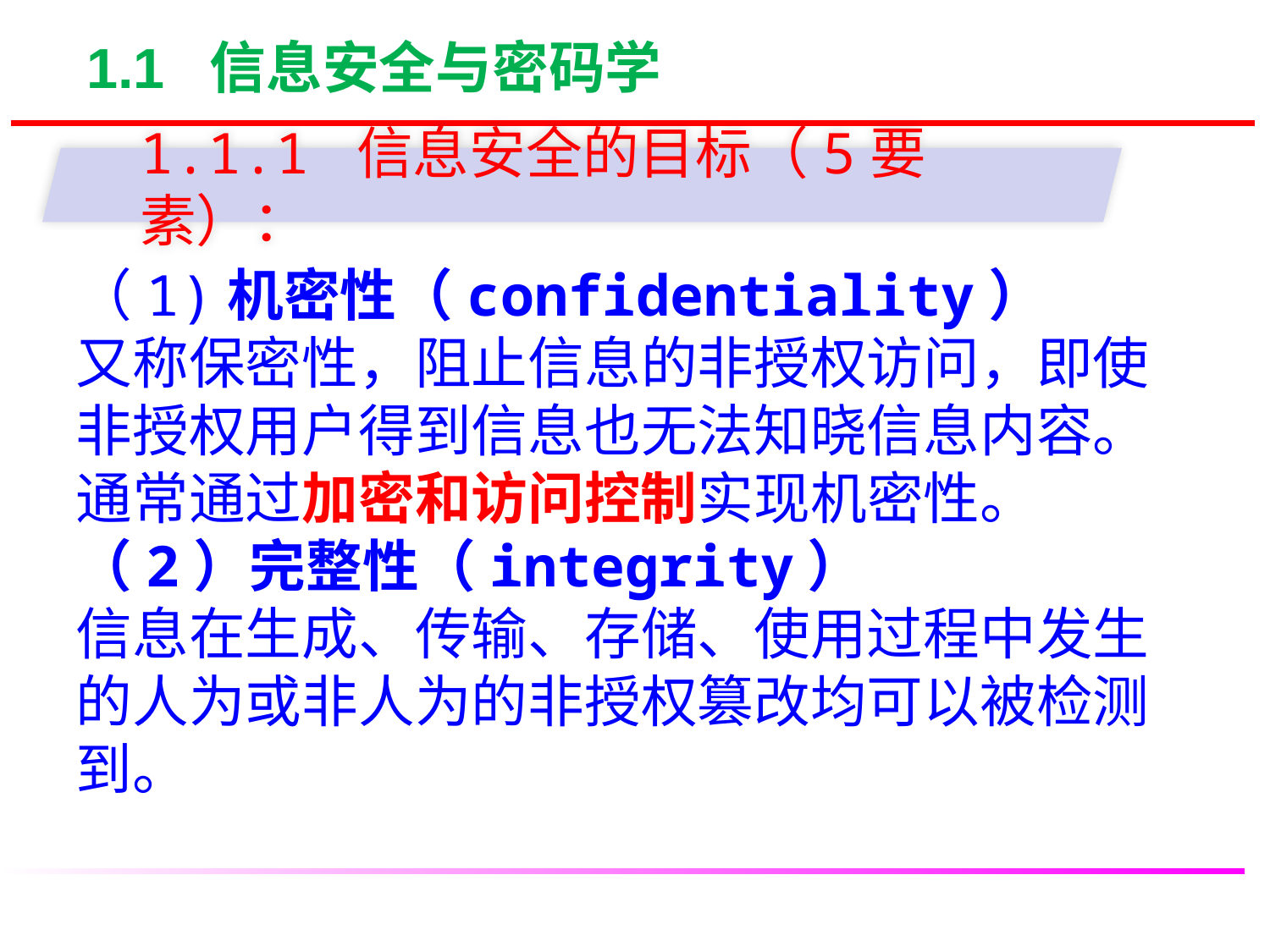

1.1  信息安全与密码学
1.1.1 信息安全的目标（5要素）：
（1)机密性（confidentiality）
又称保密性，阻止信息的非授权访问，即使非授权用户得到信息也无法知晓信息内容。通常通过加密和访问控制实现机密性。
（2）完整性（integrity）
信息在生成、传输、存储、使用过程中发生的人为或非人为的非授权篡改均可以被检测到。